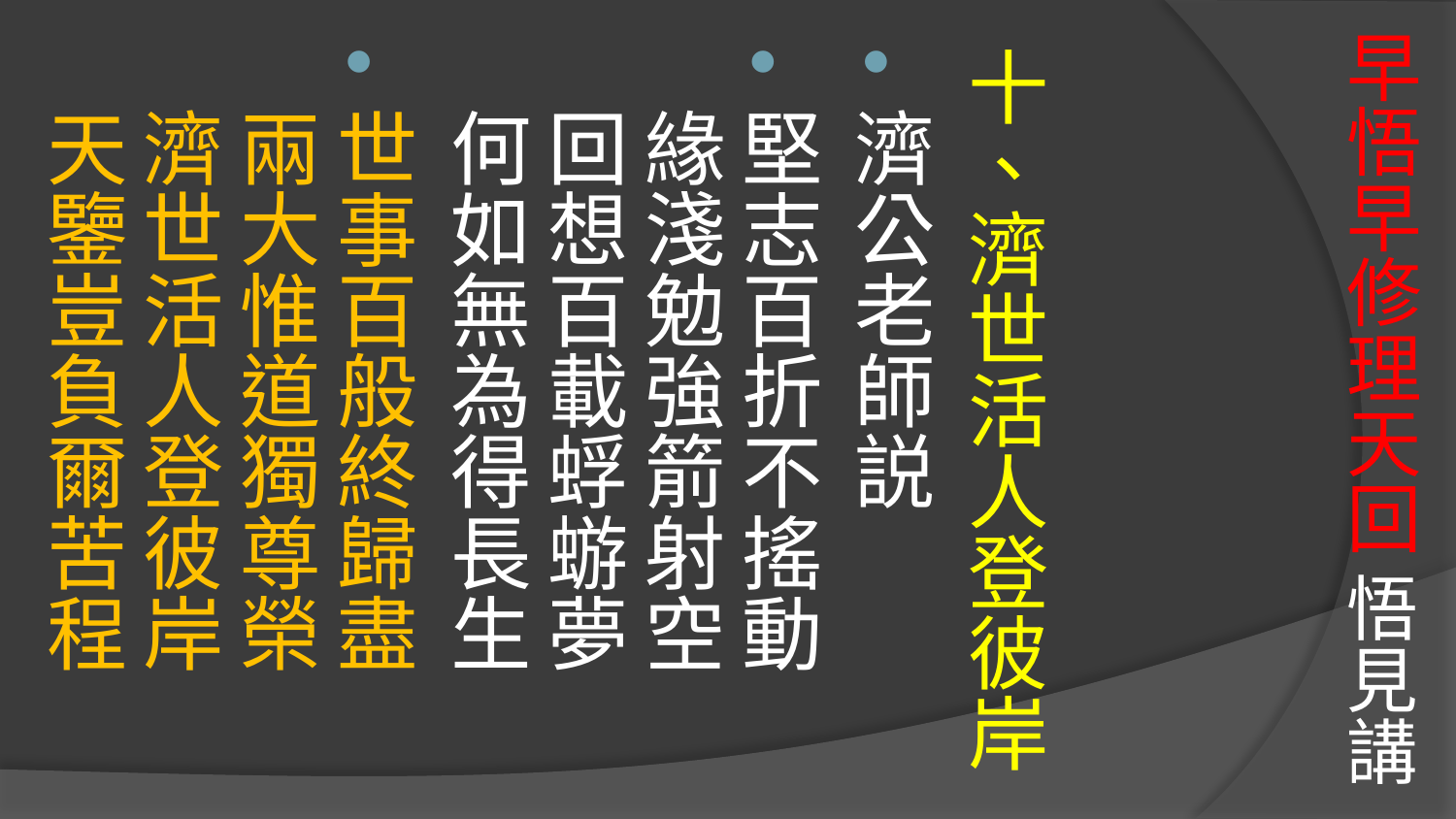

# 早悟早修理天回 悟見講
十、濟世活人登彼岸
濟公老師説
堅志百折不搖動　緣淺勉強箭射空
回想百載蜉蝣夢　何如無為得長生
世事百般終歸盡　兩大惟道獨尊榮
濟世活人登彼岸　天鑒豈負爾苦程